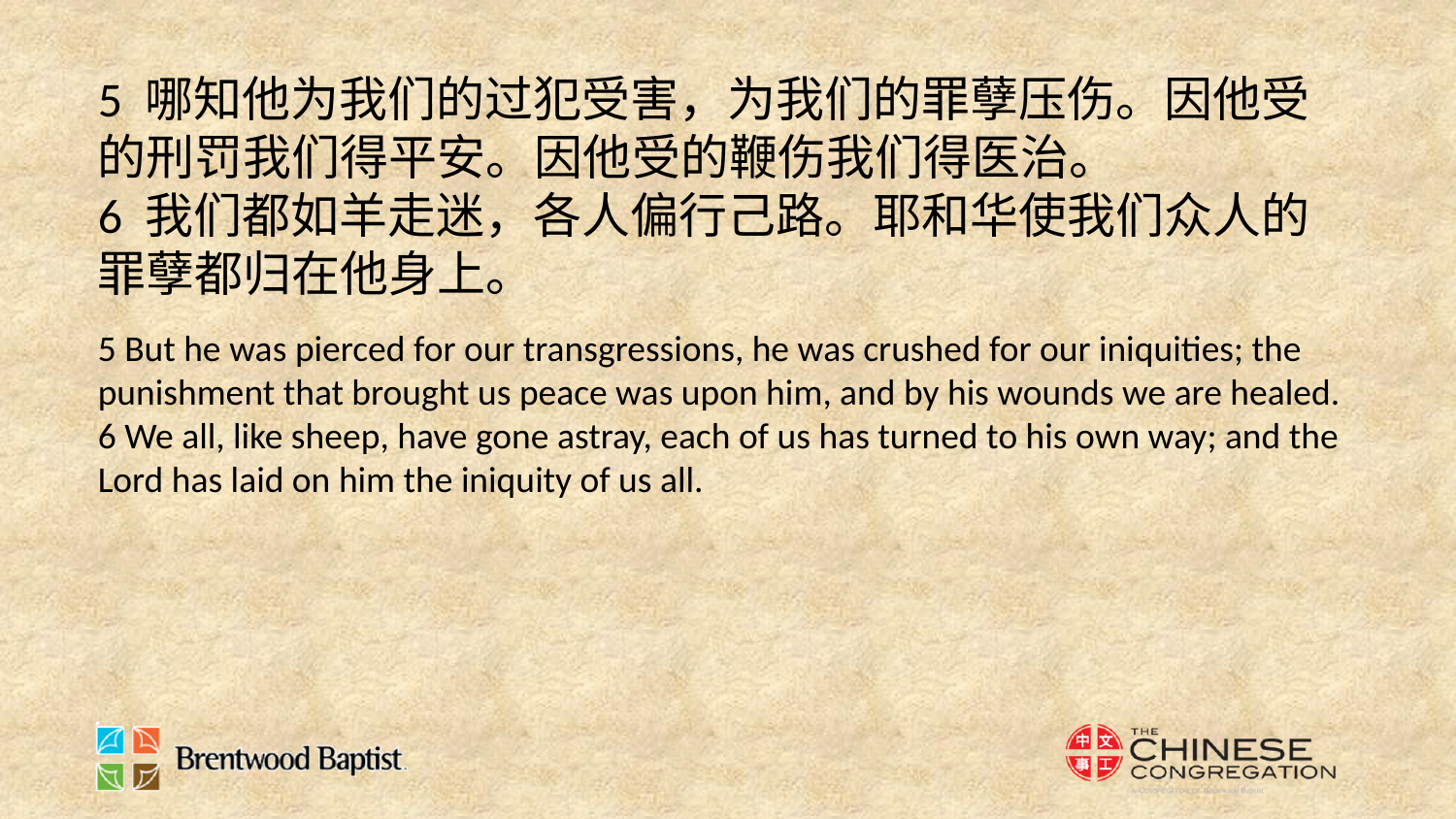

5 哪知他为我们的过犯受害，为我们的罪孽压伤。因他受的刑罚我们得平安。因他受的鞭伤我们得医治。
6 我们都如羊走迷，各人偏行己路。耶和华使我们众人的罪孽都归在他身上。

5 But he was pierced for our transgressions, he was crushed for our iniquities; the punishment that brought us peace was upon him, and by his wounds we are healed.
6 We all, like sheep, have gone astray, each of us has turned to his own way; and the Lord has laid on him the iniquity of us all.